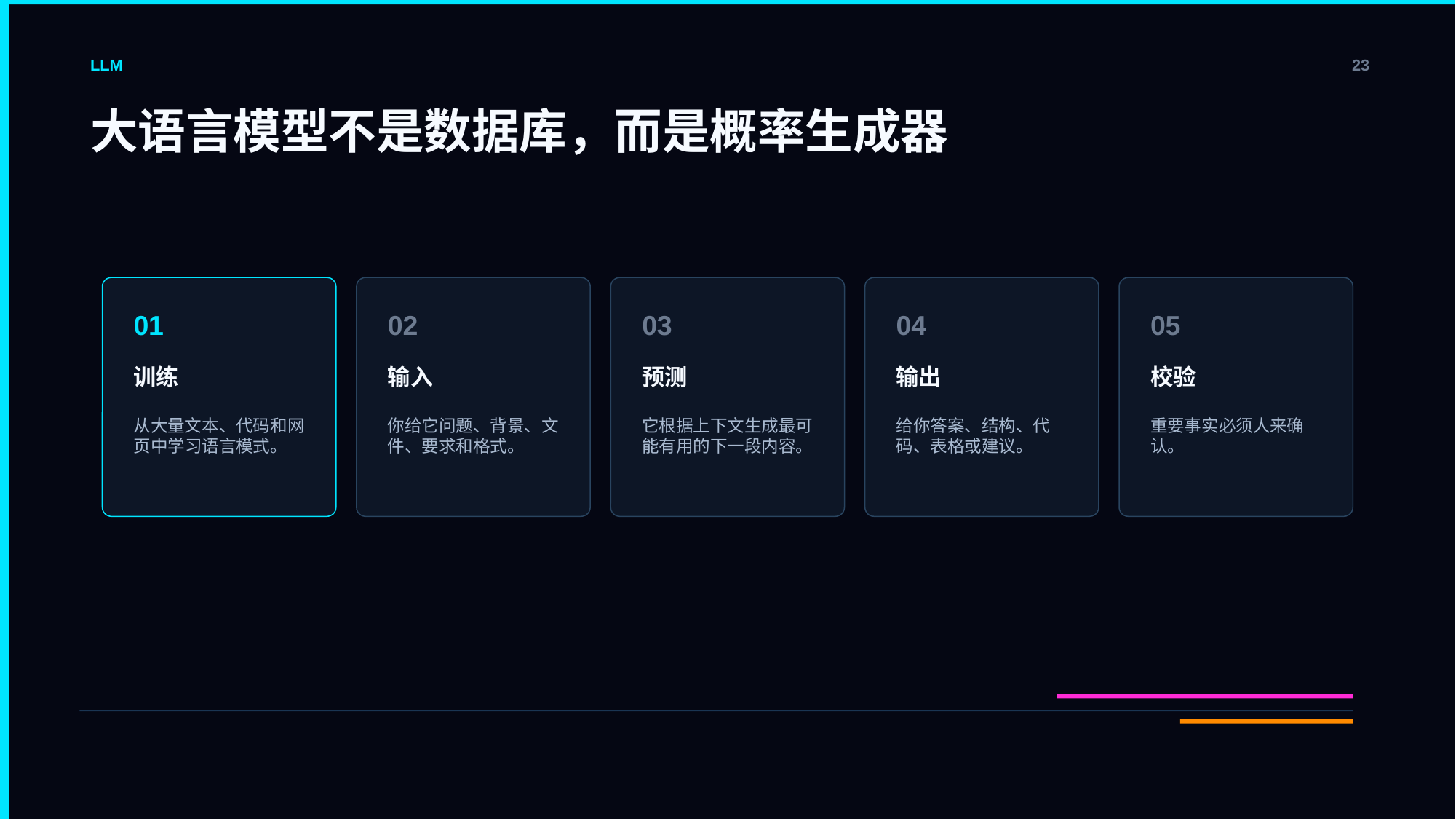

LLM
23
大语言模型不是数据库，而是概率生成器

01
02
03
04
05
训练
输入
预测
输出
校验
从大量文本、代码和网页中学习语言模式。
你给它问题、背景、文件、要求和格式。
它根据上下文生成最可能有用的下一段内容。
给你答案、结构、代码、表格或建议。
重要事实必须人来确认。